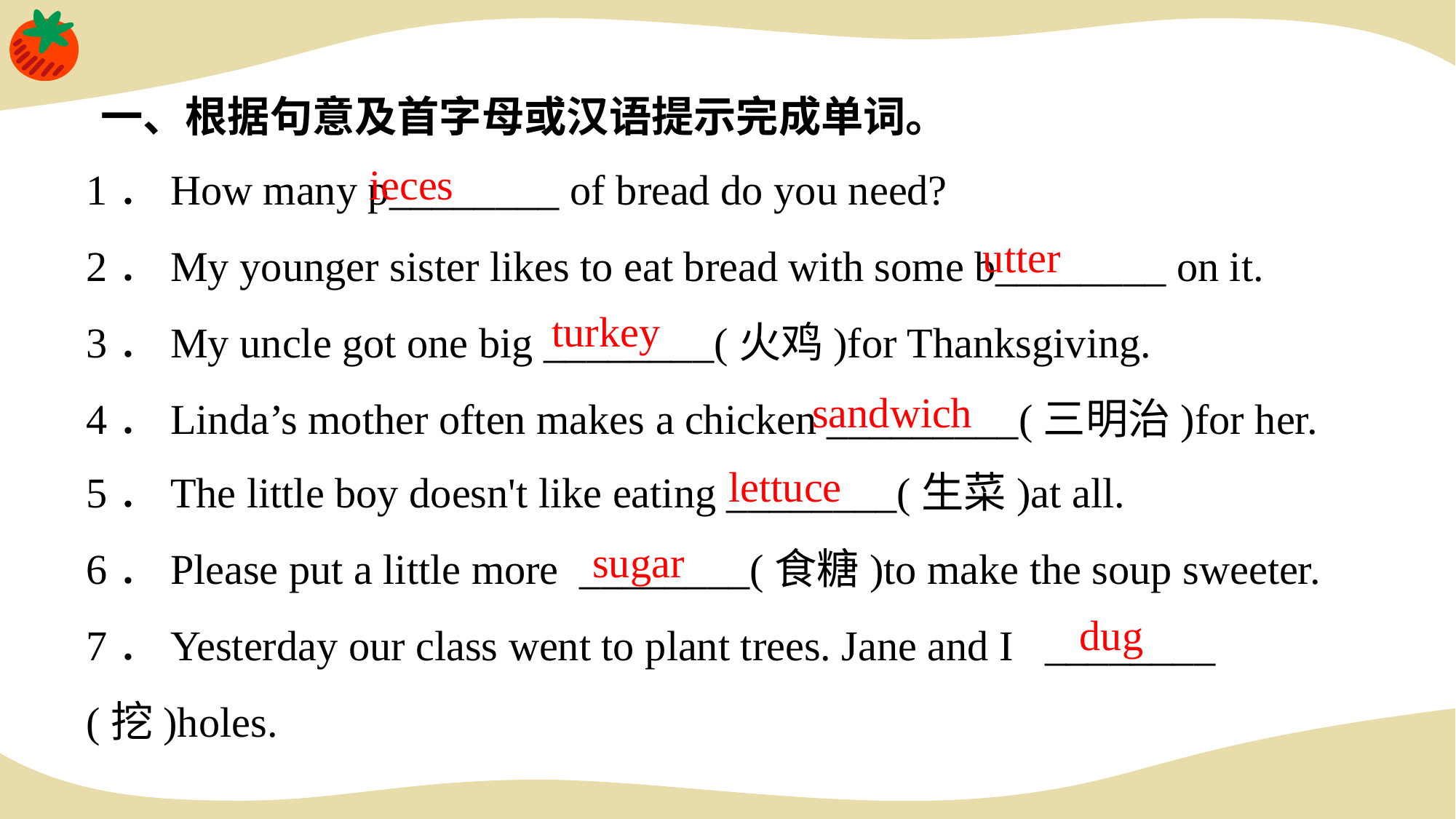

一、根据句意及首字母或汉语提示完成单词。
1．How many p________ of bread do you need?
2．My younger sister likes to eat bread with some b________ on it.
3．My uncle got one big ________(火鸡)for Thanksgiving.
4．Linda’s mother often makes a chicken _________(三明治)for her.
ieces
utter
turkey
sandwich
5．The little boy doesn't like eating ________(生菜)at all.
6．Please put a little more  ________(食糖)to make the soup sweeter.
7．Yesterday our class went to plant trees. Jane and I   ________ (挖)holes.
lettuce
sugar
dug